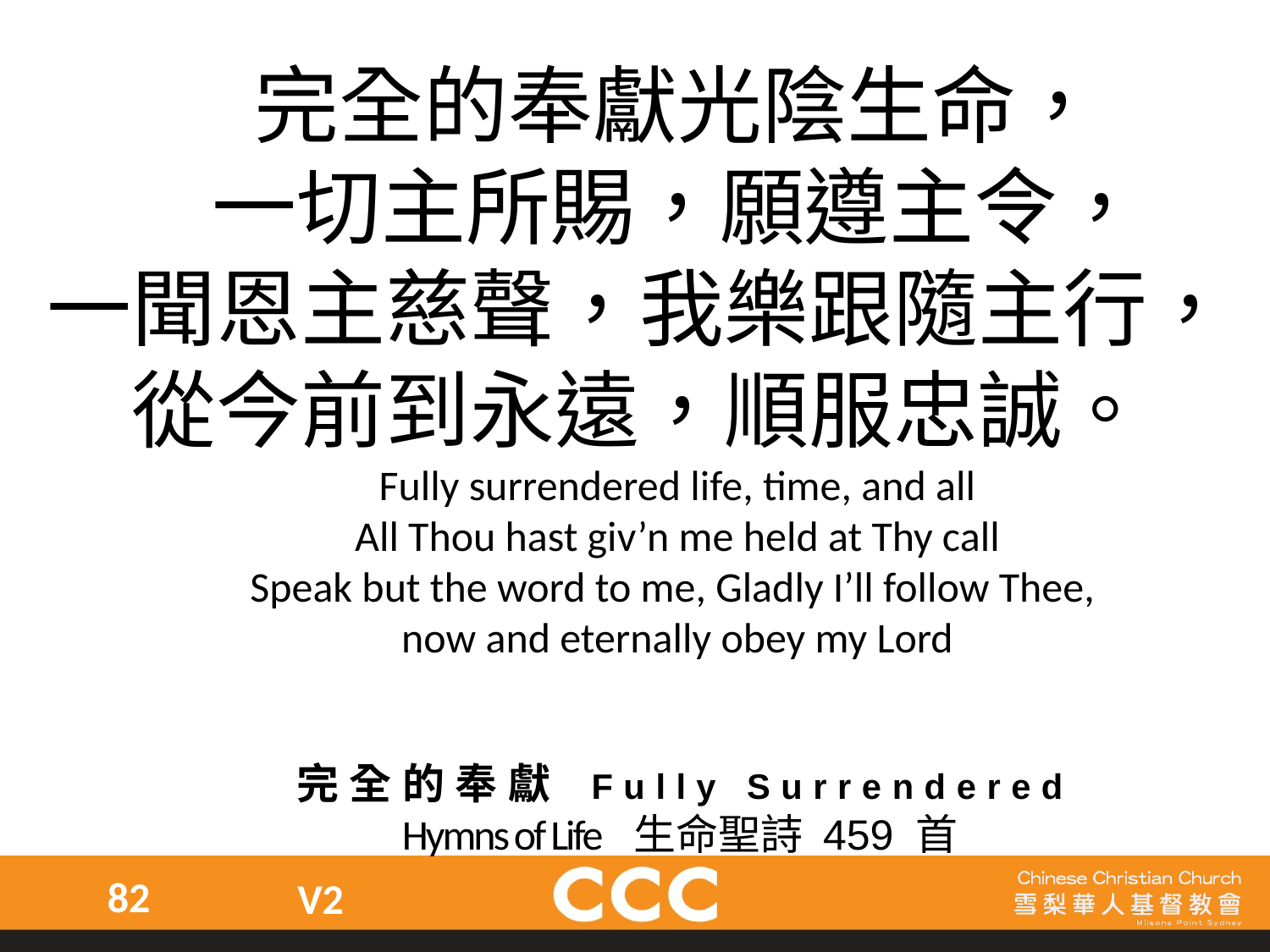

完全的奉獻光陰生命，
一切主所賜，願遵主令，
一聞恩主慈聲，我樂跟隨主行，從今前到永遠，順服忠誠。
Fully surrendered life, time, and all
All Thou hast giv’n me held at Thy call
Speak but the word to me, Gladly I’ll follow Thee,
now and eternally obey my Lord
完全的奉獻 Fully Surrendered
Hymns of Life   生命聖詩 459 首
82
V2